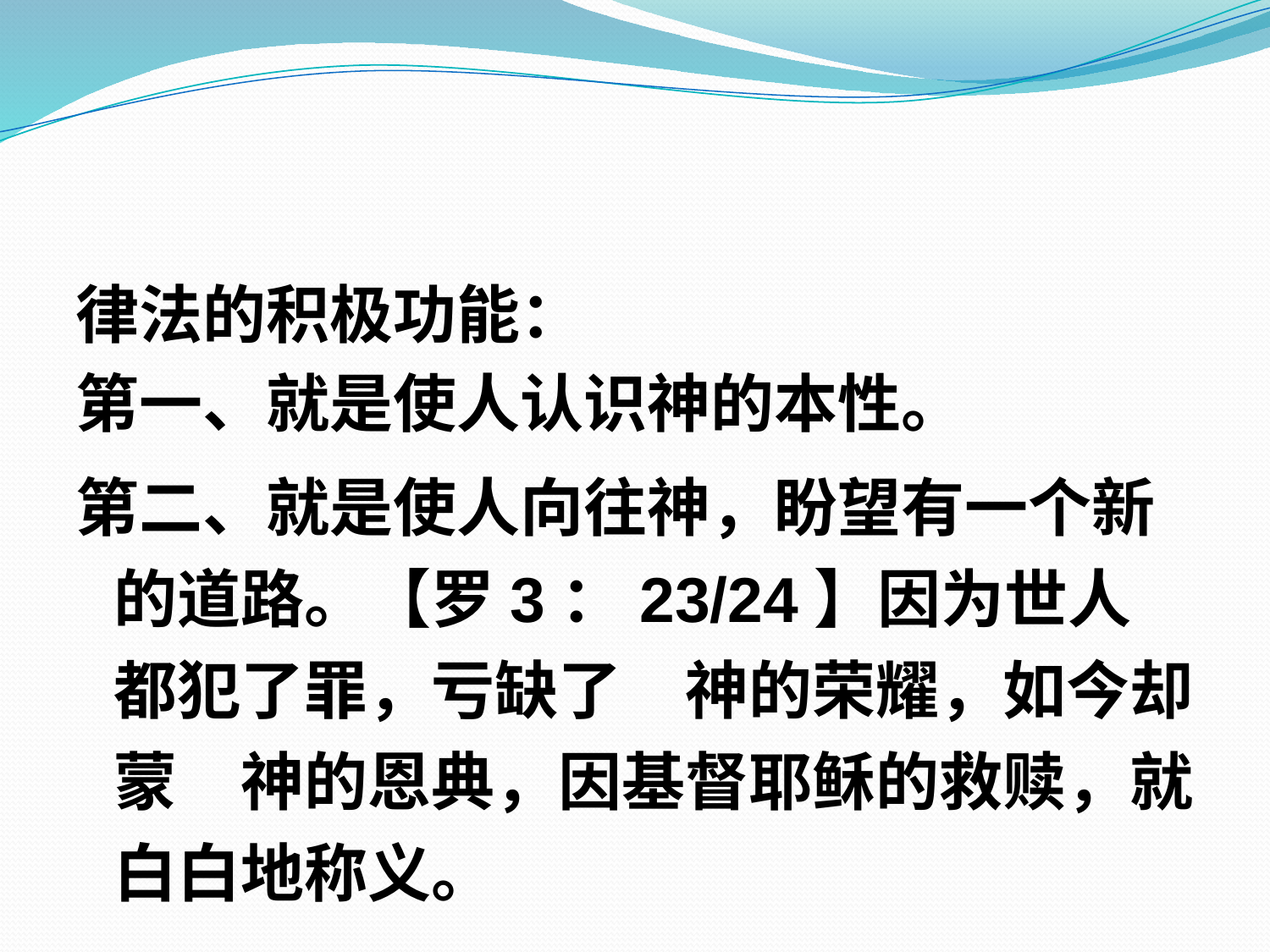

#
律法的积极功能：
第一、就是使人认识神的本性。
第二、就是使人向往神，盼望有一个新的道路。【罗3：23/24】因为世人都犯了罪，亏缺了　神的荣耀，如今却蒙　神的恩典，因基督耶稣的救赎，就白白地称义。